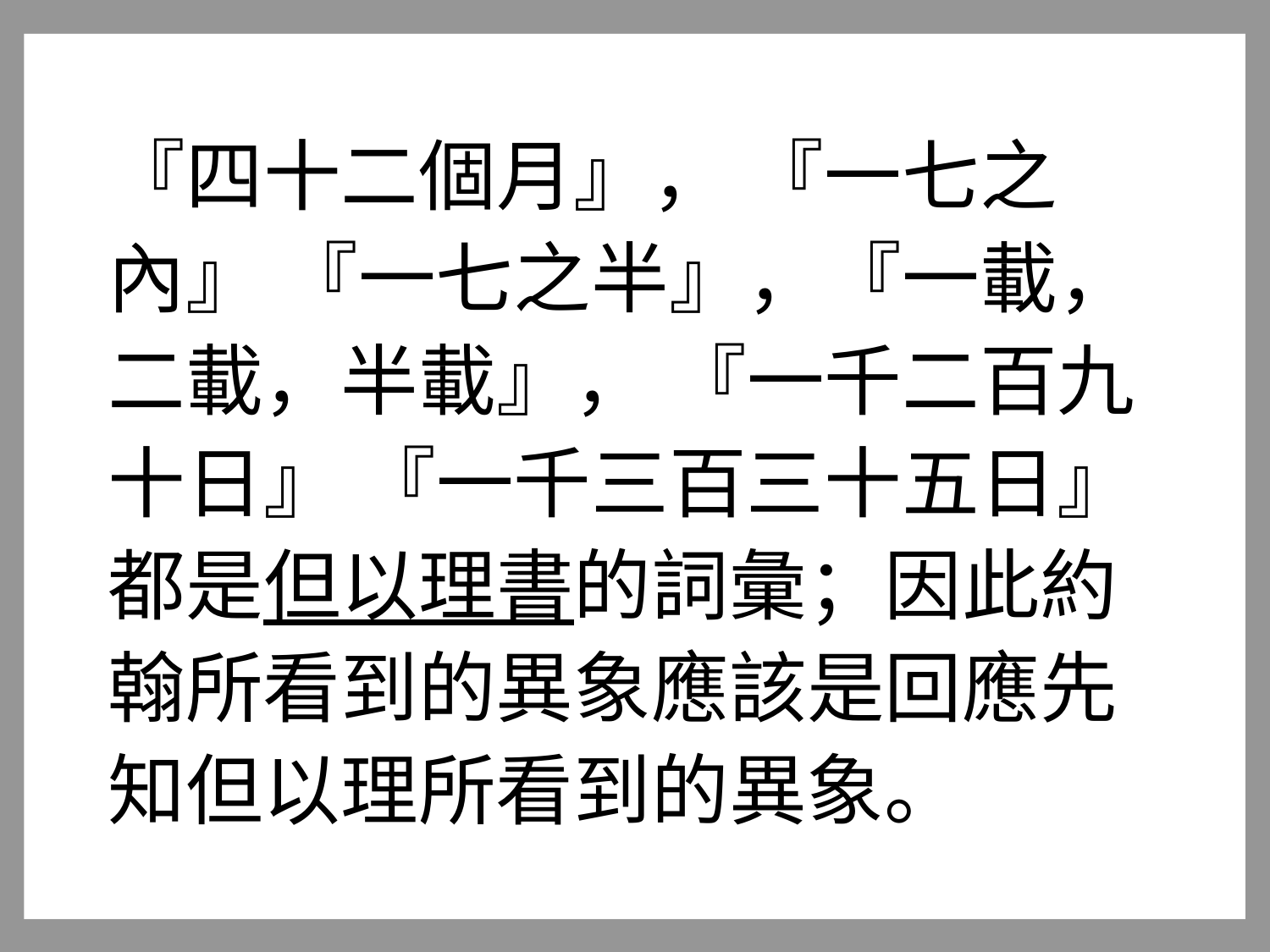

『四十二個月』， 『一七之內』 『一七之半』，『一載，二載，半載』， 『一千二百九十日』 『一千三百三十五日』都是但以理書的詞彙；因此約翰所看到的異象應該是回應先知但以理所看到的異象。